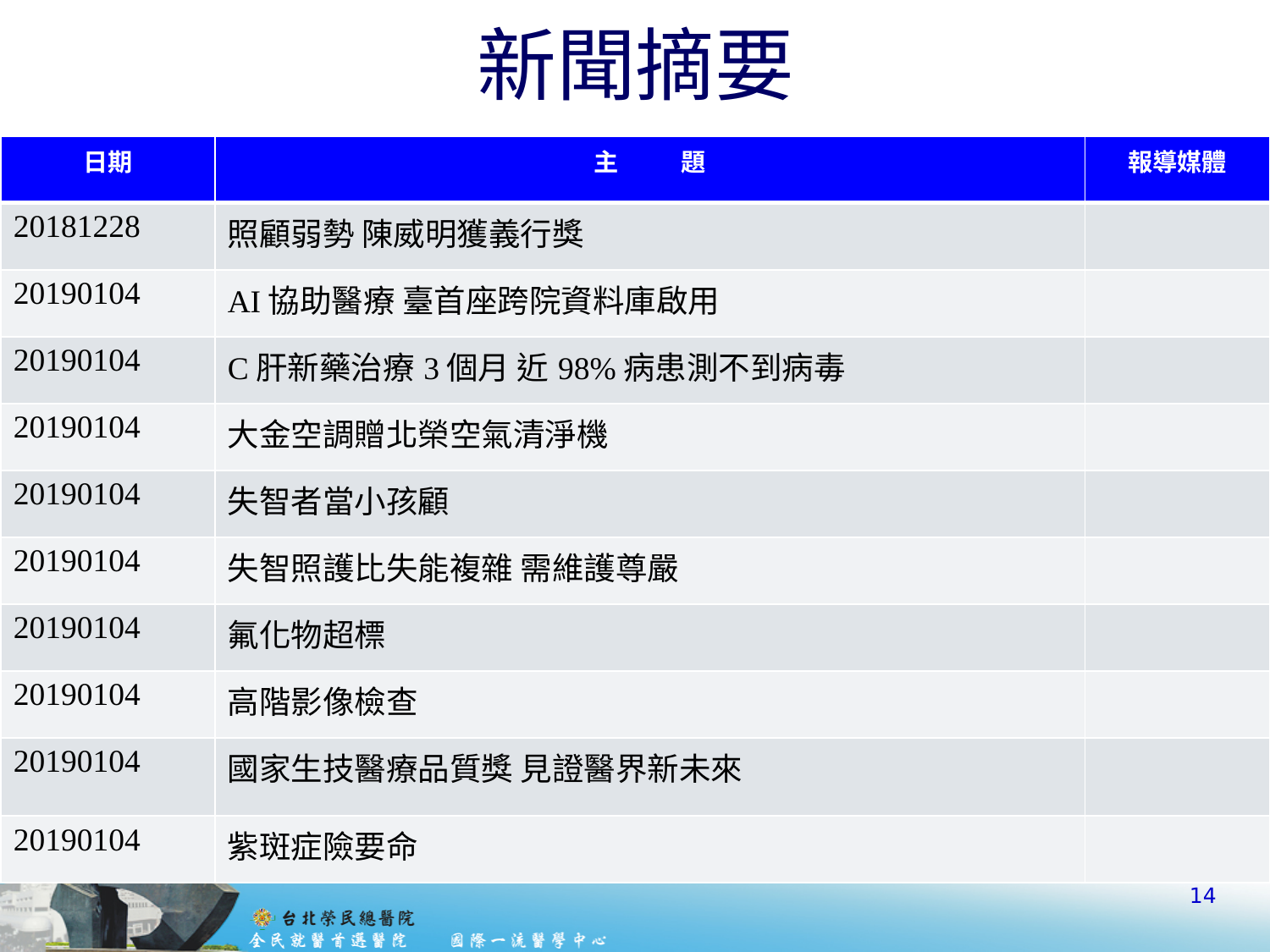

# 新聞摘要
| 日期 | 主 題 | 報導媒體 |
| --- | --- | --- |
| 20181228 | 照顧弱勢 陳威明獲義行獎 |  |
| 20190104 | AI協助醫療 臺首座跨院資料庫啟用 |  |
| 20190104 | C肝新藥治療3個月 近98%病患測不到病毒 |  |
| 20190104 | 大金空調贈北榮空氣清淨機 |  |
| 20190104 | 失智者當小孩顧 |  |
| 20190104 | 失智照護比失能複雜 需維護尊嚴 |  |
| 20190104 | 氟化物超標 |  |
| 20190104 | 高階影像檢查 |  |
| 20190104 | 國家生技醫療品質獎 見證醫界新未來 |  |
| 20190104 | 紫斑症險要命 |  |
14